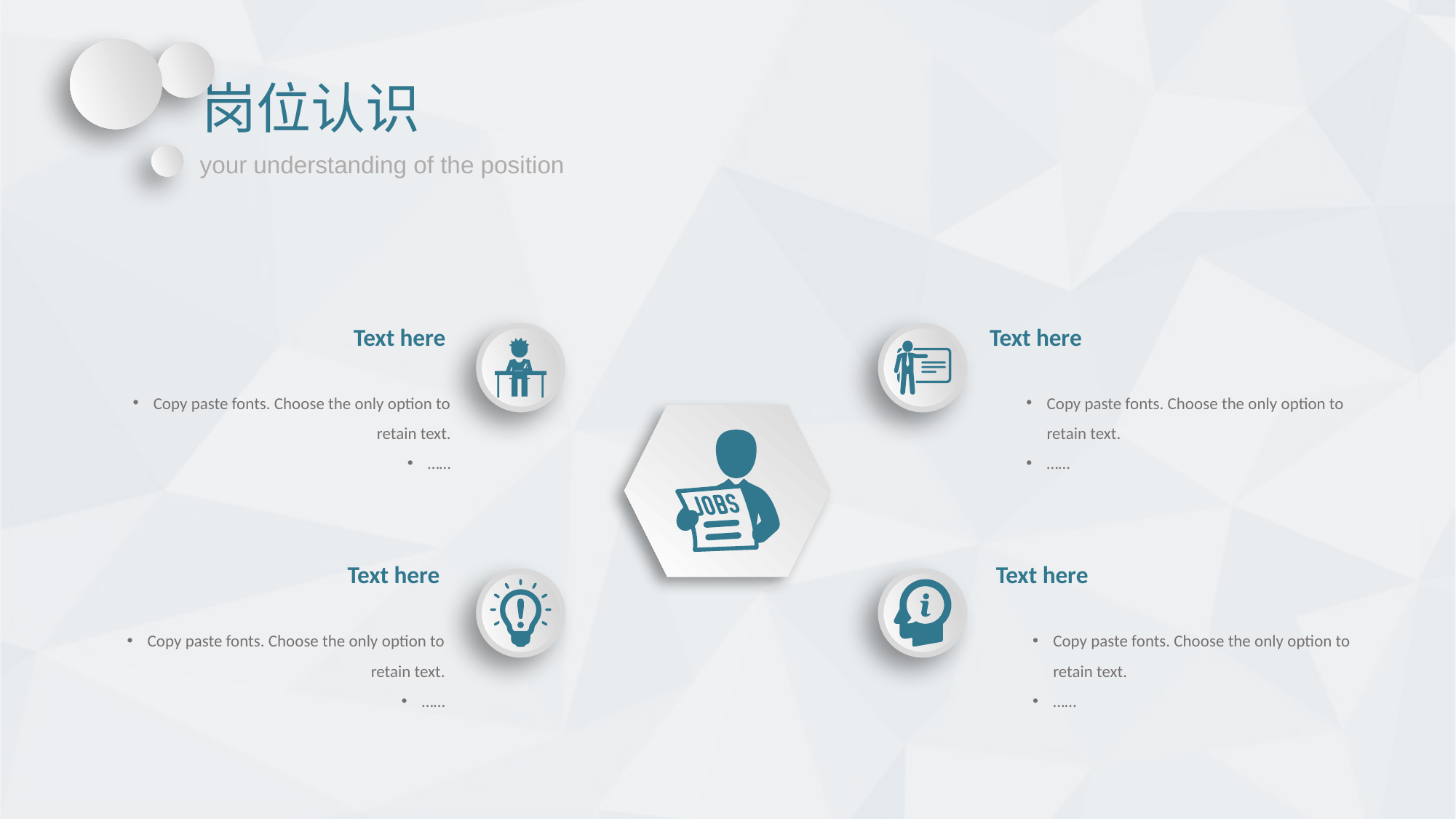

岗位认识
your understanding of the position

Text here
Copy paste fonts. Choose the only option to retain text.
……
Text here
Copy paste fonts. Choose the only option to retain text.
……

Text here
Copy paste fonts. Choose the only option to retain text.
……
Text here
Copy paste fonts. Choose the only option to retain text.
……